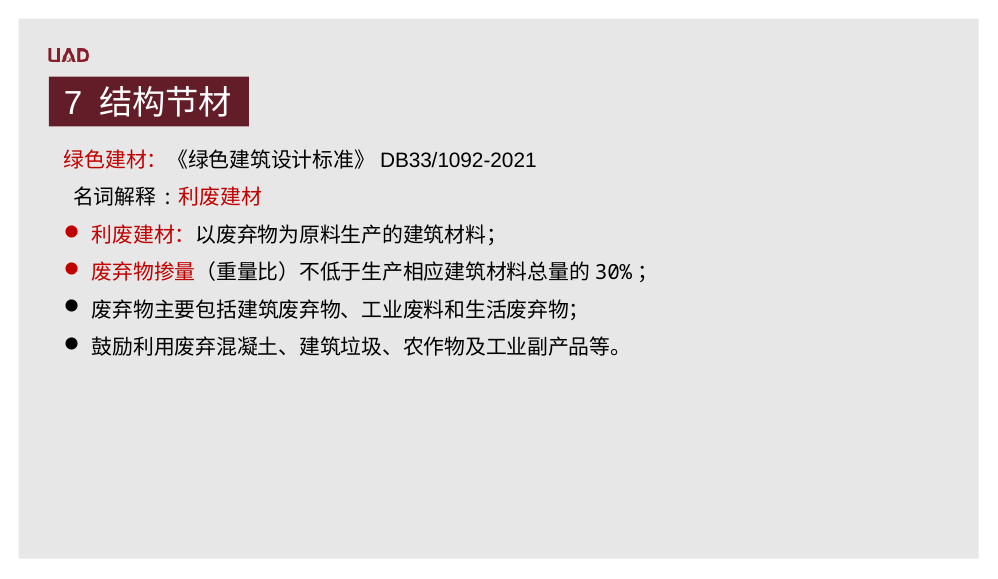

7 结构节材
绿色建材：《绿色建筑设计标准》DB33/1092-2021
 名词解释:利废建材
利废建材：以废弃物为原料生产的建筑材料；
废弃物掺量（重量比）不低于生产相应建筑材料总量的30%；
废弃物主要包括建筑废弃物、工业废料和生活废弃物；
鼓励利用废弃混凝土、建筑垃圾、农作物及工业副产品等。